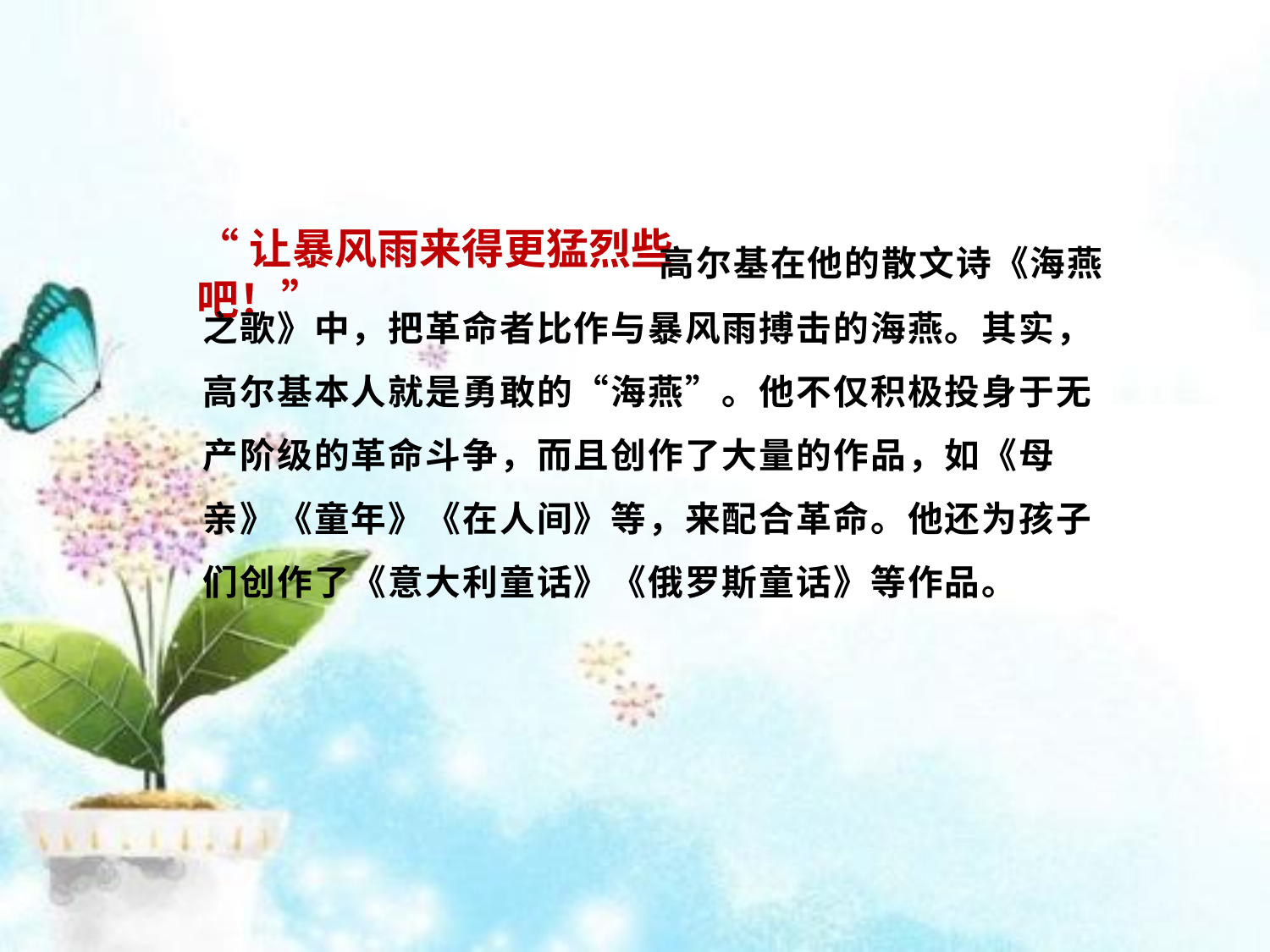

高尔基在他的散文诗《海燕之歌》中，把革命者比作与暴风雨搏击的海燕。其实，高尔基本人就是勇敢的“海燕”。他不仅积极投身于无产阶级的革命斗争，而且创作了大量的作品，如《母亲》《童年》《在人间》等，来配合革命。他还为孩子们创作了《意大利童话》《俄罗斯童话》等作品。
“让暴风雨来得更猛烈些吧！”